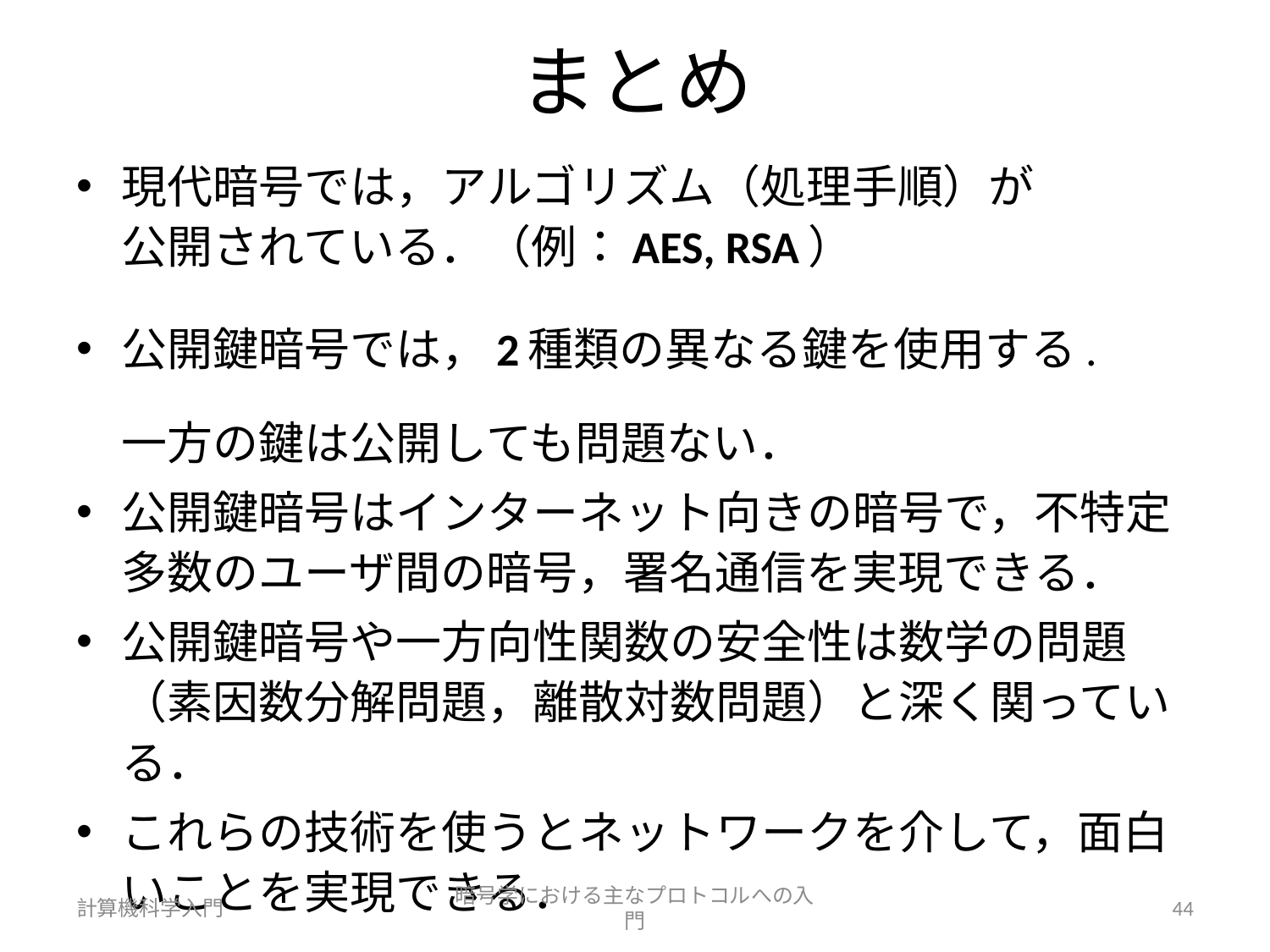

# まとめ
現代暗号では，アルゴリズム（処理手順）が
公開されている．（例：AES, RSA）
公開鍵暗号では，2種類の異なる鍵を使用する.
一方の鍵は公開しても問題ない．
公開鍵暗号はインターネット向きの暗号で，不特定多数のユーザ間の暗号，署名通信を実現できる．
公開鍵暗号や一方向性関数の安全性は数学の問題（素因数分解問題，離散対数問題）と深く関っている．
これらの技術を使うとネットワークを介して，面白いことを実現できる．
計算機科学入門
暗号学における主なプロトコルへの入門
44